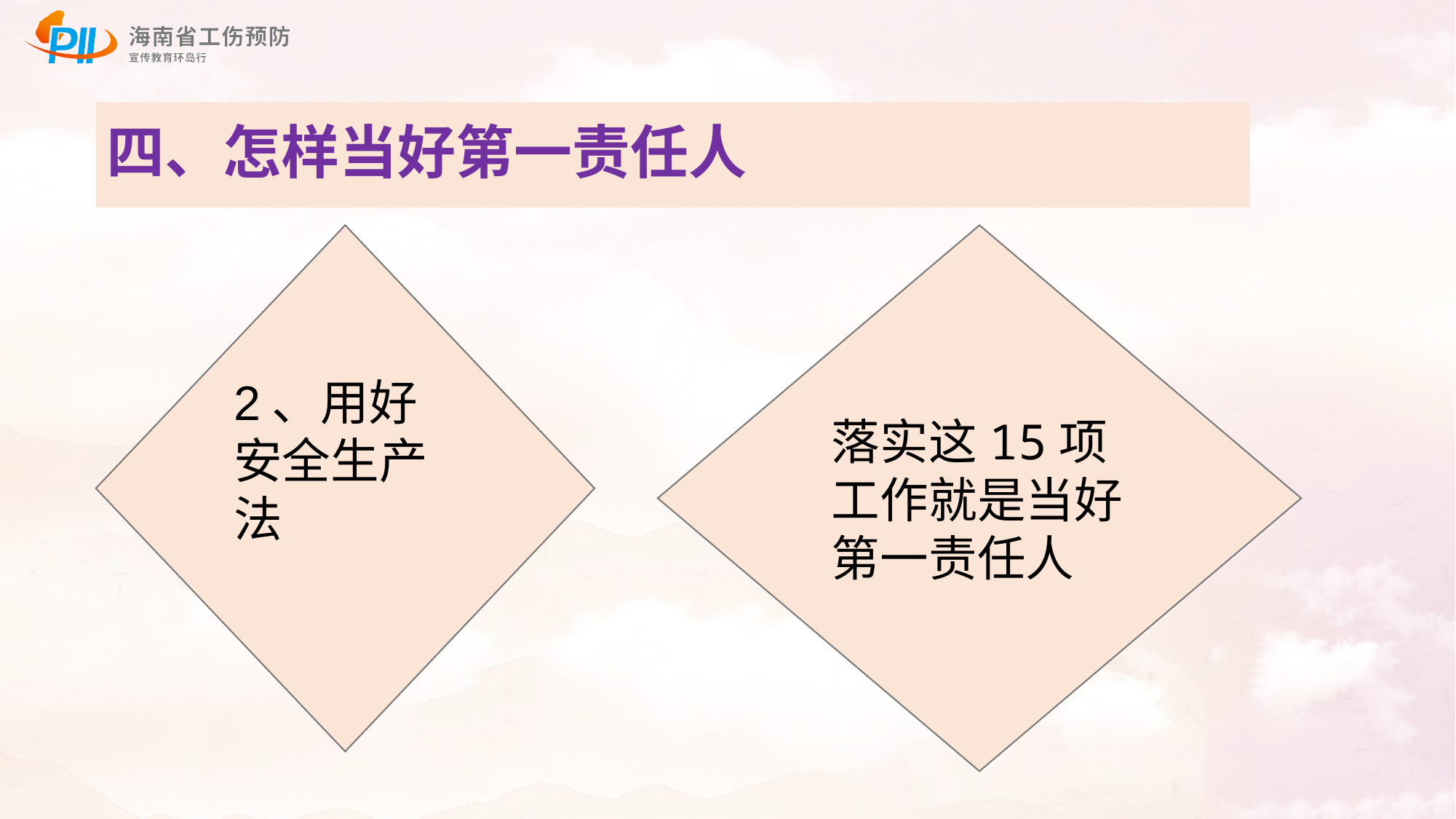

# 四、怎样当好第一责任人
2、用好安全生产法

落实这15项工作就是当好第一责任人